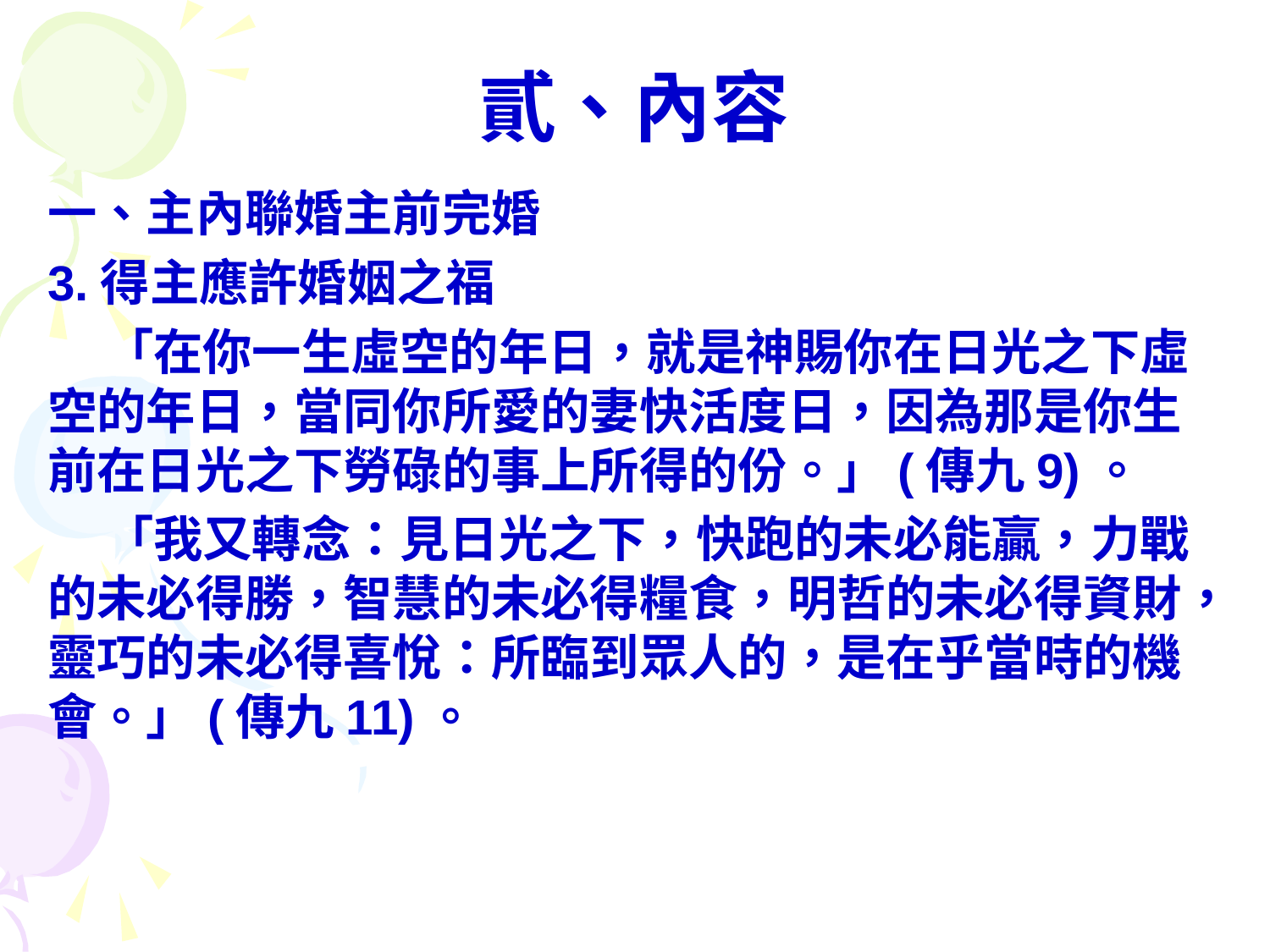

# 貳、內容
一、主內聯婚主前完婚
3.得主應許婚姻之福
    「在你一生虛空的年日，就是神賜你在日光之下虛空的年日，當同你所愛的妻快活度日，因為那是你生前在日光之下勞碌的事上所得的份。」(傳九9)。
    「我又轉念：見日光之下，快跑的未必能贏，力戰的未必得勝，智慧的未必得糧食，明哲的未必得資財，靈巧的未必得喜悅：所臨到眾人的，是在乎當時的機會。」(傳九11)。